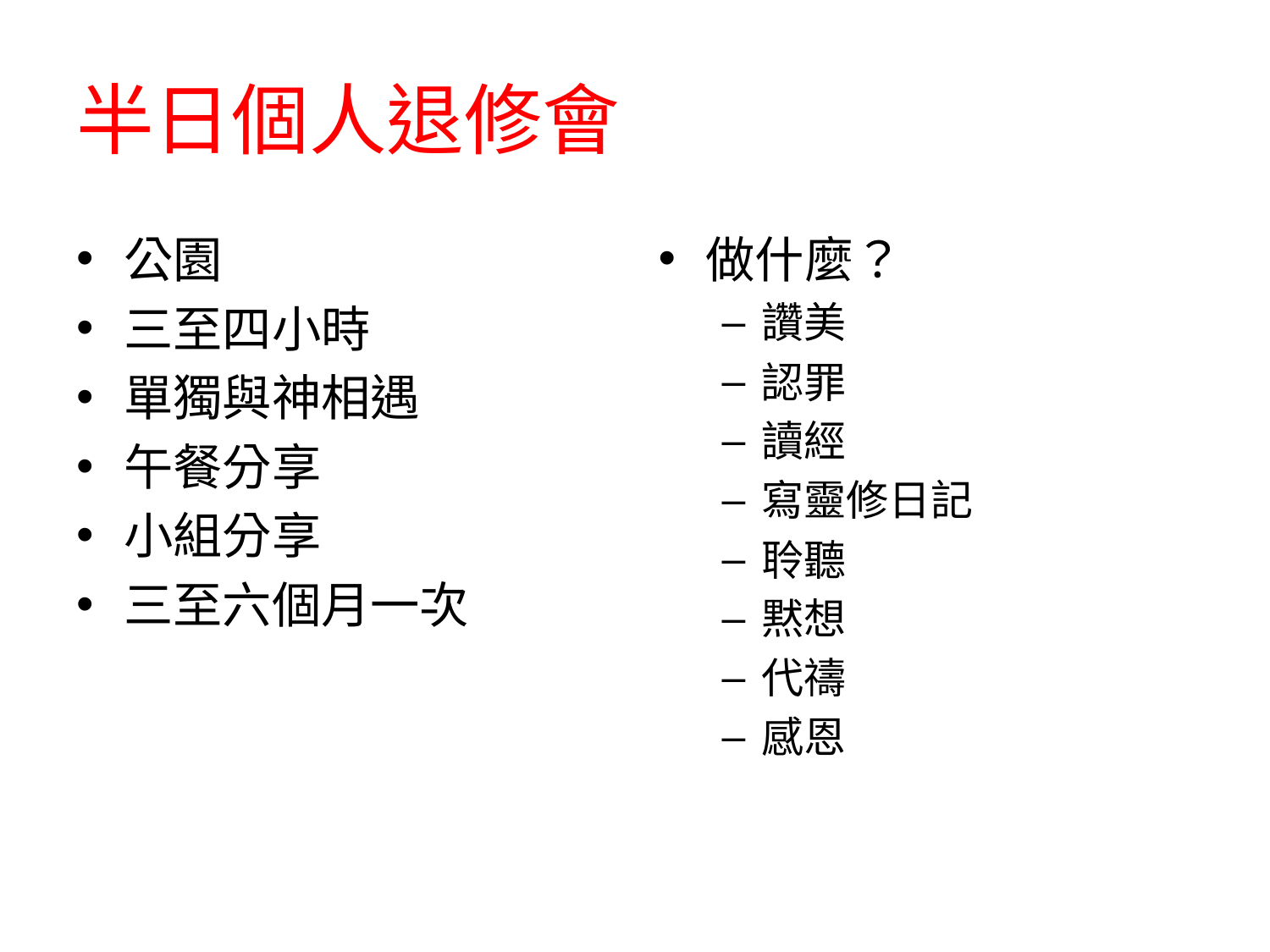

# 半日個人退修會
公園
三至四小時
單獨與神相遇
午餐分享
小組分享
三至六個月一次
做什麼？
讚美
認罪
讀經
寫靈修日記
聆聽
黙想
代禱
感恩